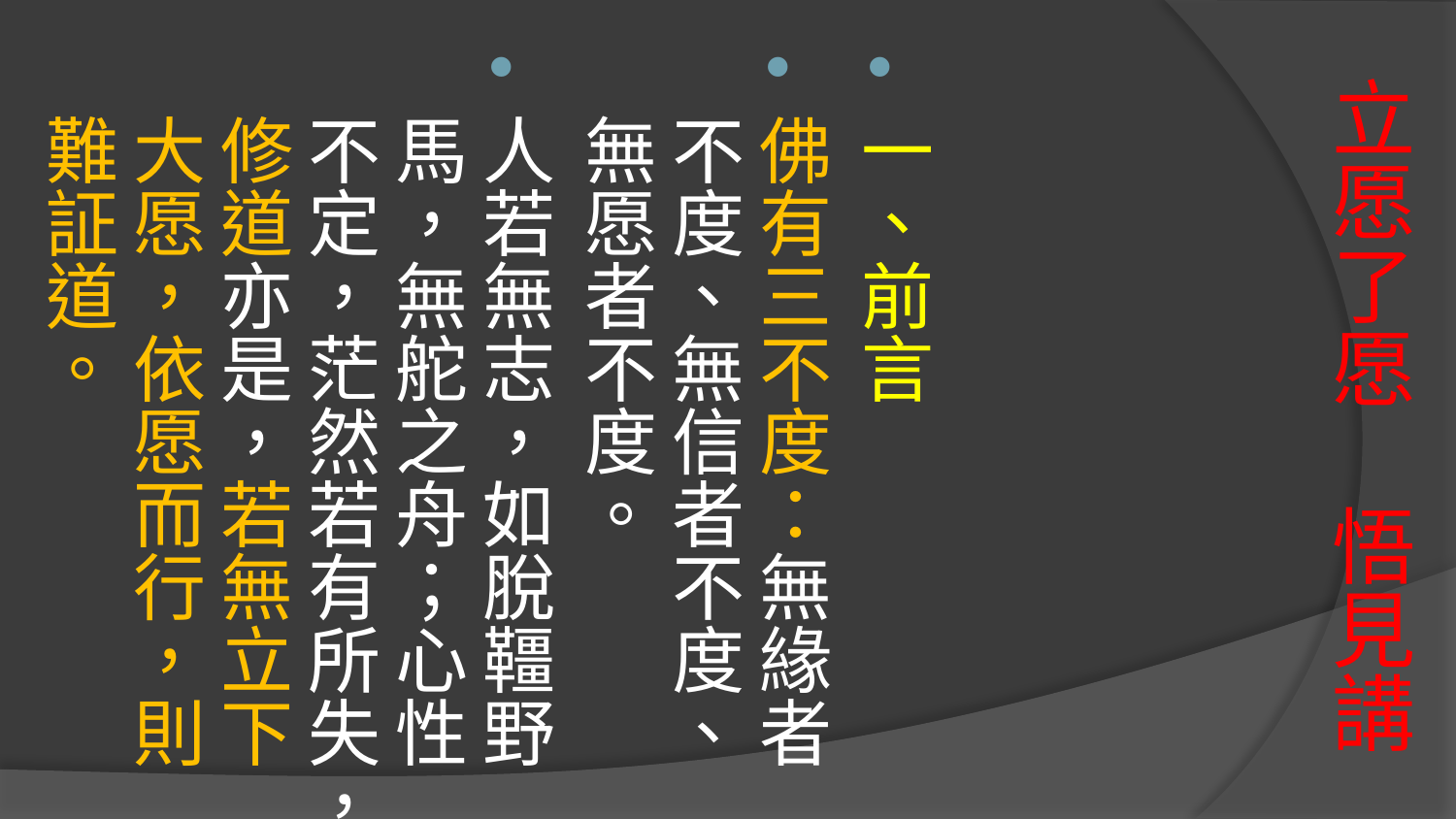

一、前言
佛有三不度：無緣者不度、無信者不度、無愿者不度。
人若無志，如脫韁野馬，無舵之舟；心性不定，茫然若有所失，修道亦是，若無立下大愿，依愿而行，則難証道。
# 立愿了愿     悟見講